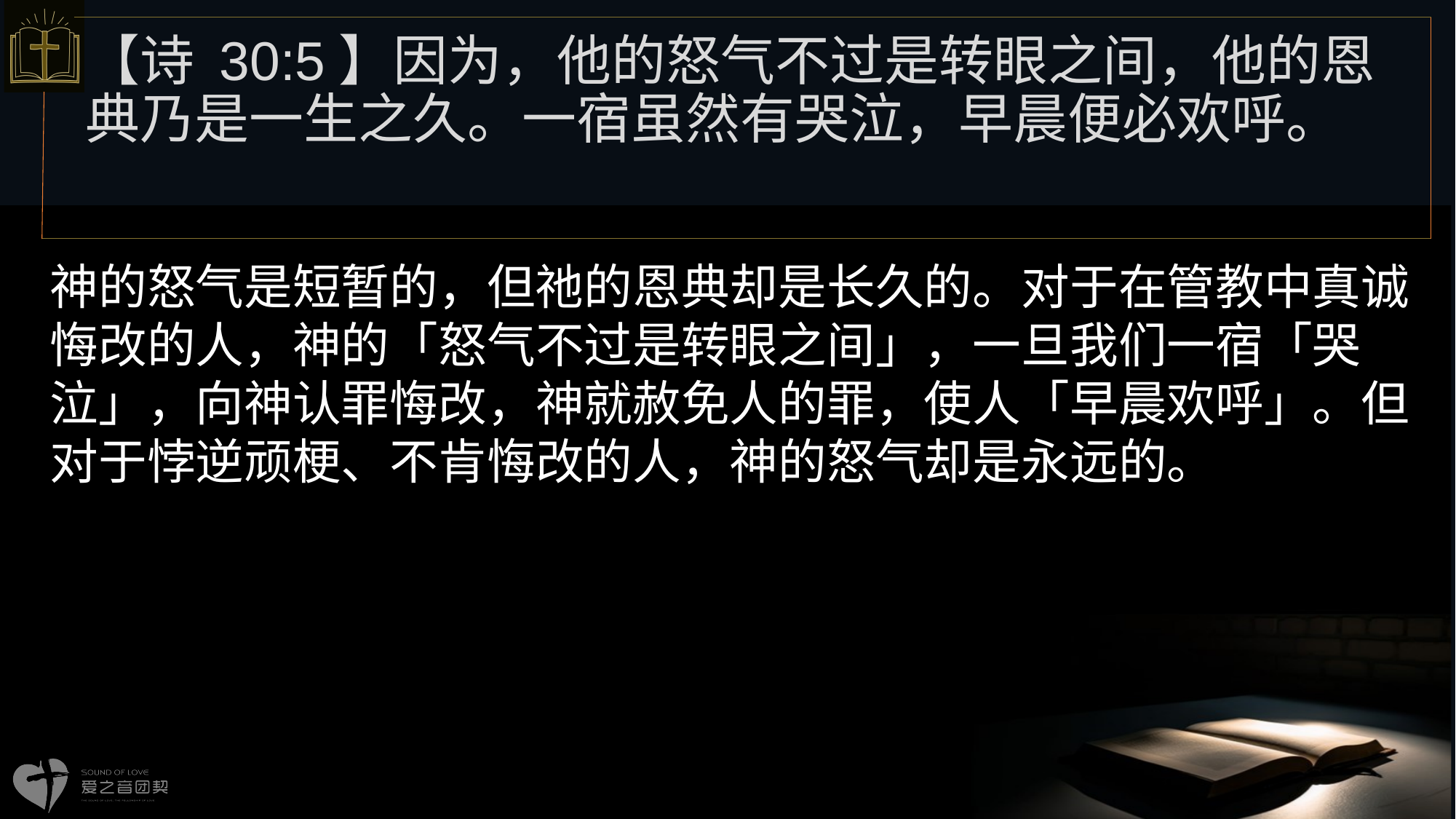

【诗 30:5】因为，他的怒气不过是转眼之间，他的恩典乃是一生之久。一宿虽然有哭泣，早晨便必欢呼。
# 神的怒气是短暂的，但祂的恩典却是长久的。对于在管教中真诚悔改的人，神的「怒气不过是转眼之间」，一旦我们一宿「哭泣」，向神认罪悔改，神就赦免人的罪，使人「早晨欢呼」。但对于悖逆顽梗、不肯悔改的人，神的怒气却是永远的。